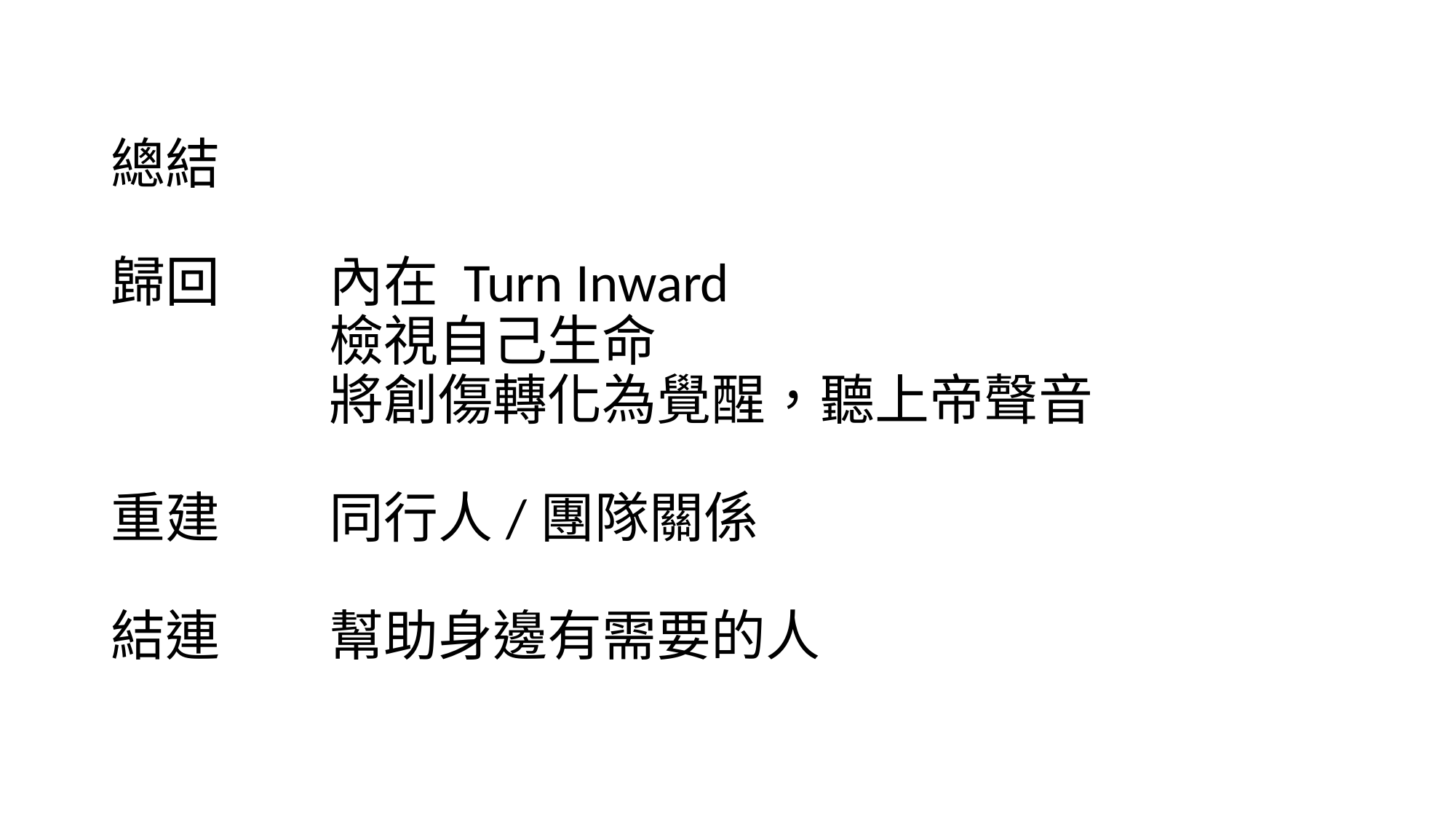

# 總結 歸回	內在 Turn Inward 檢視自己生命 將創傷轉化為覺醒，聽上帝聲音 重建	同行人/團隊關係 結連	幫助身邊有需要的人